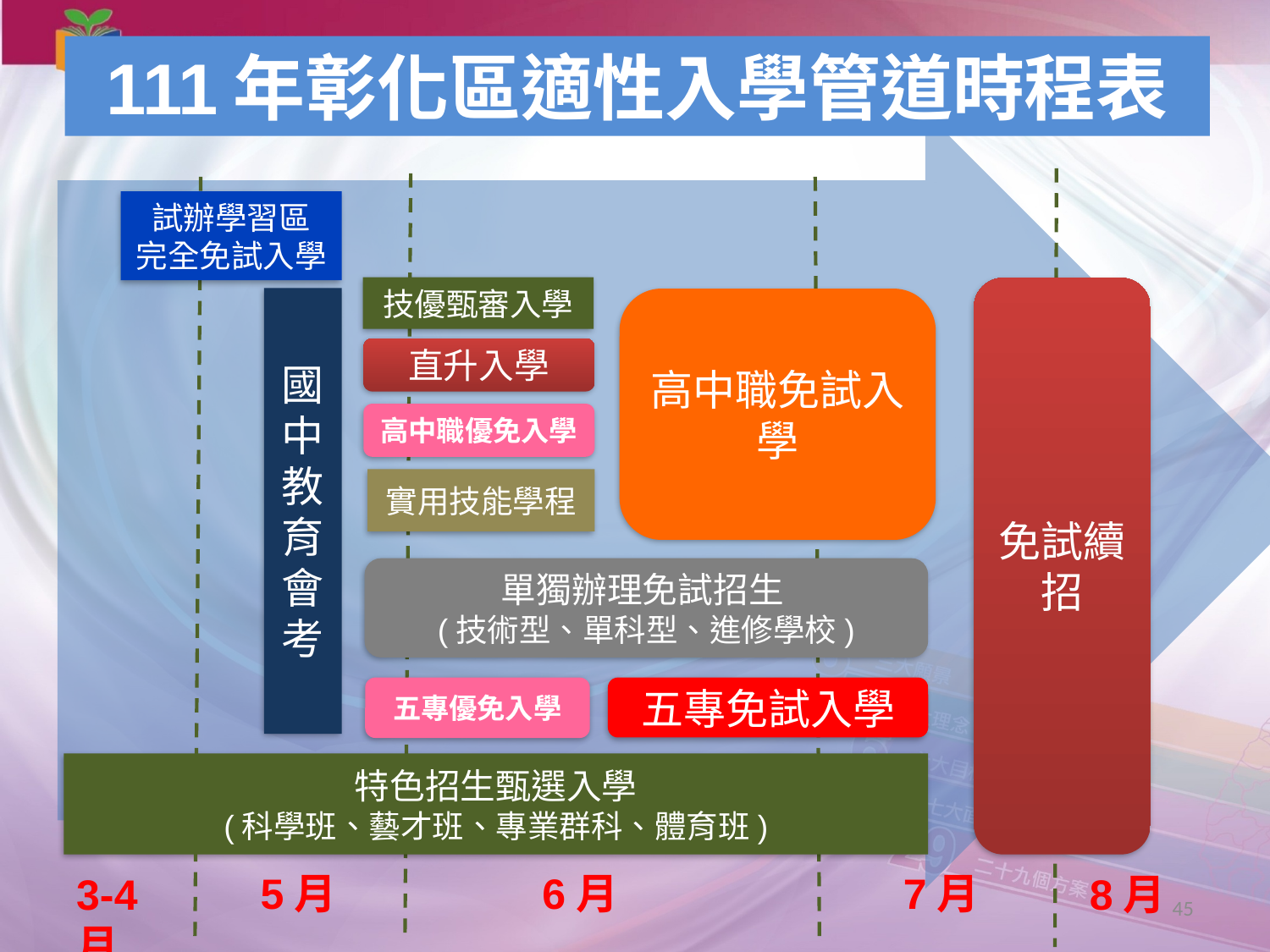

111年彰化區適性入學管道時程表

試辦學習區
完全免試入學
技優甄審入學
免試續招
國中教育會考
高中職免試入學
直升入學
高中職優免入學
實用技能學程
單獨辦理免試招生
(技術型、單科型、進修學校)
五專優免入學
五專免試入學
特色招生甄選入學
(科學班、藝才班、專業群科、體育班)
5月
7月
6月
3-4月
8月
45